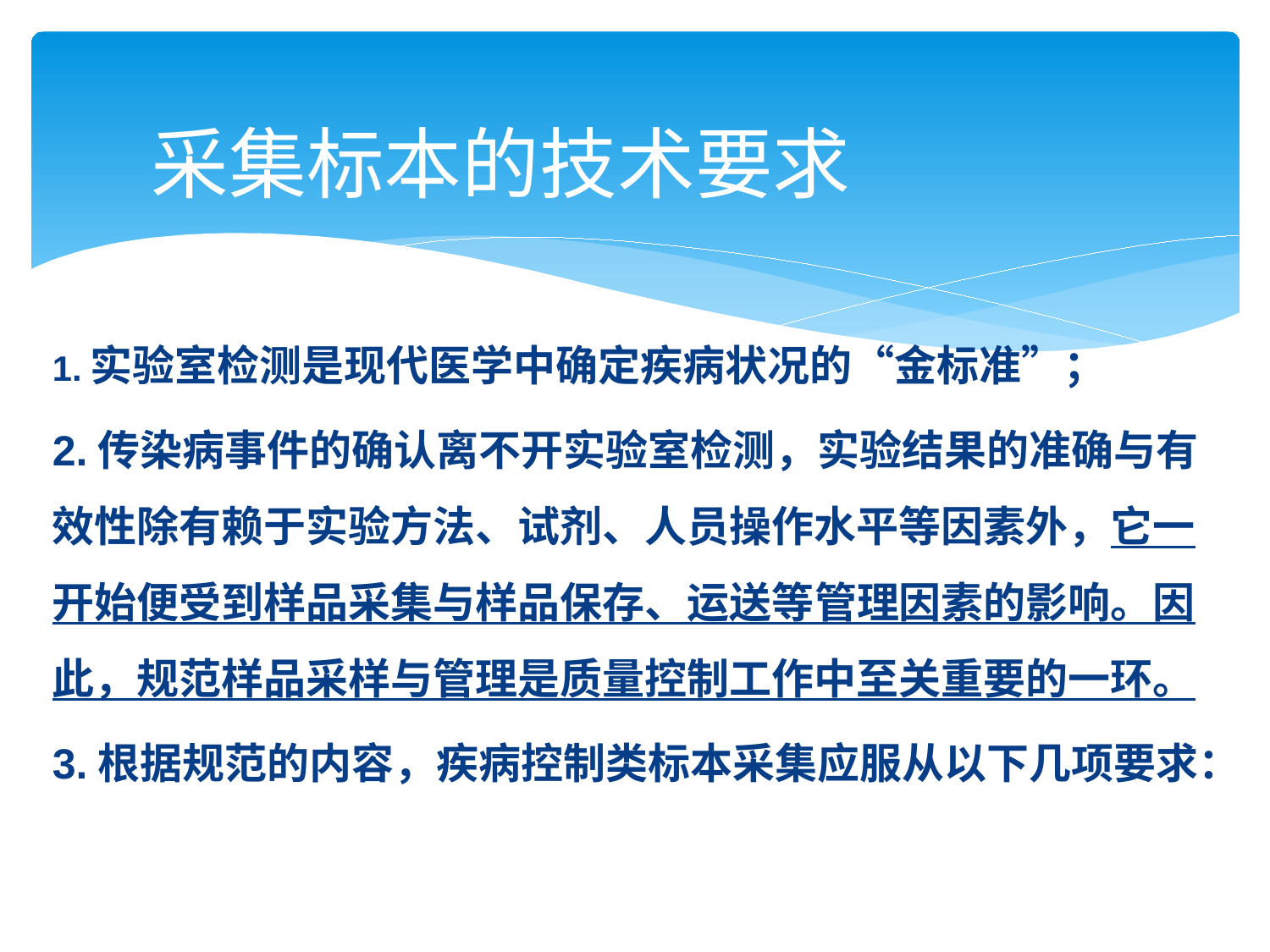

# 采集标本的技术要求
1.实验室检测是现代医学中确定疾病状况的“金标准”；
2.传染病事件的确认离不开实验室检测，实验结果的准确与有效性除有赖于实验方法、试剂、人员操作水平等因素外，它一开始便受到样品采集与样品保存、运送等管理因素的影响。因此，规范样品采样与管理是质量控制工作中至关重要的一环。
3.根据规范的内容，疾病控制类标本采集应服从以下几项要求：